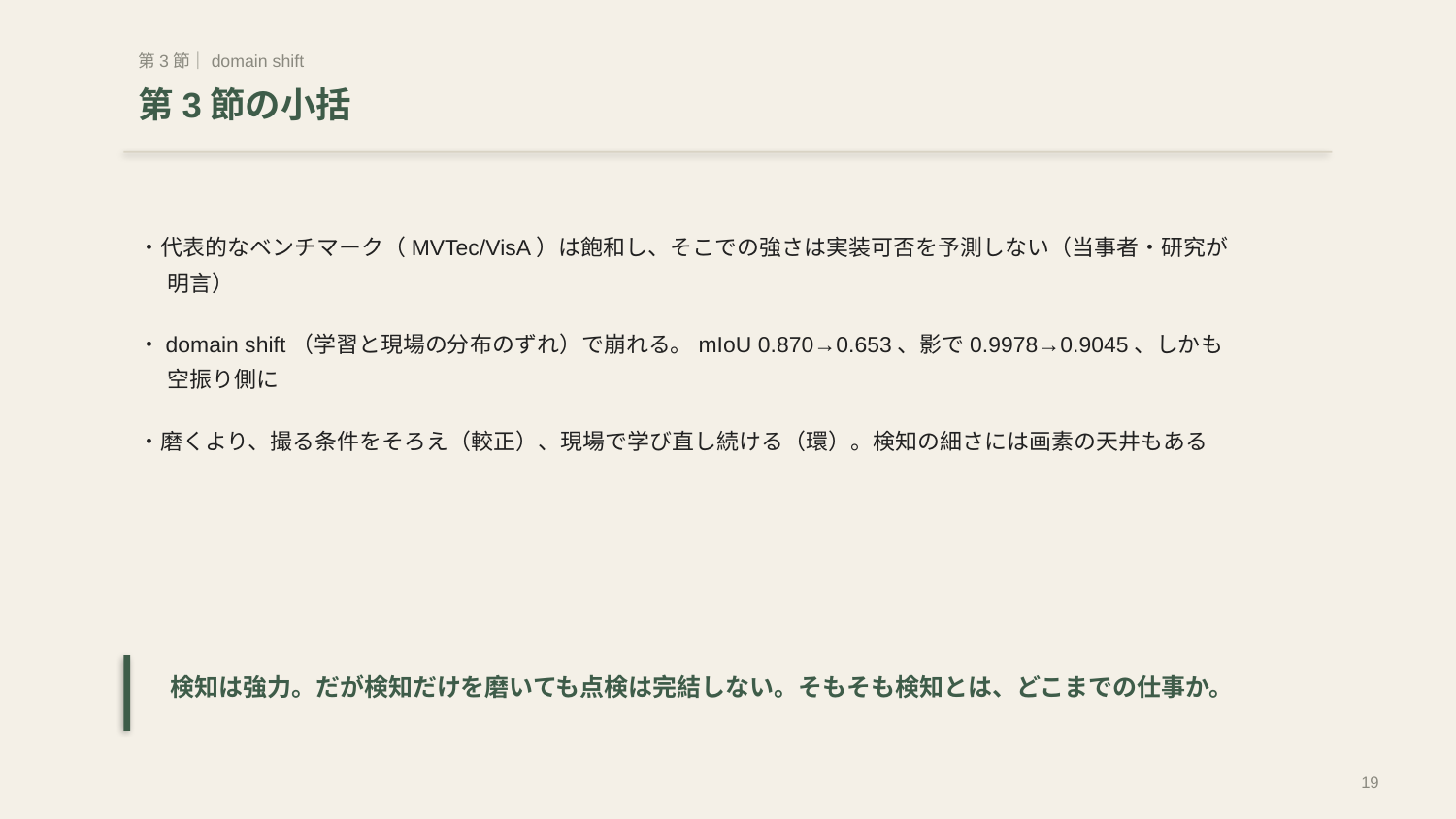

第3節｜domain shift
第3節の小括

・代表的なベンチマーク（MVTec/VisA）は飽和し、そこでの強さは実装可否を予測しない（当事者・研究が明言）
・domain shift（学習と現場の分布のずれ）で崩れる。mIoU 0.870→0.653、影で0.9978→0.9045、しかも空振り側に
・磨くより、撮る条件をそろえ（較正）、現場で学び直し続ける（環）。検知の細さには画素の天井もある

検知は強力。だが検知だけを磨いても点検は完結しない。そもそも検知とは、どこまでの仕事か。
19